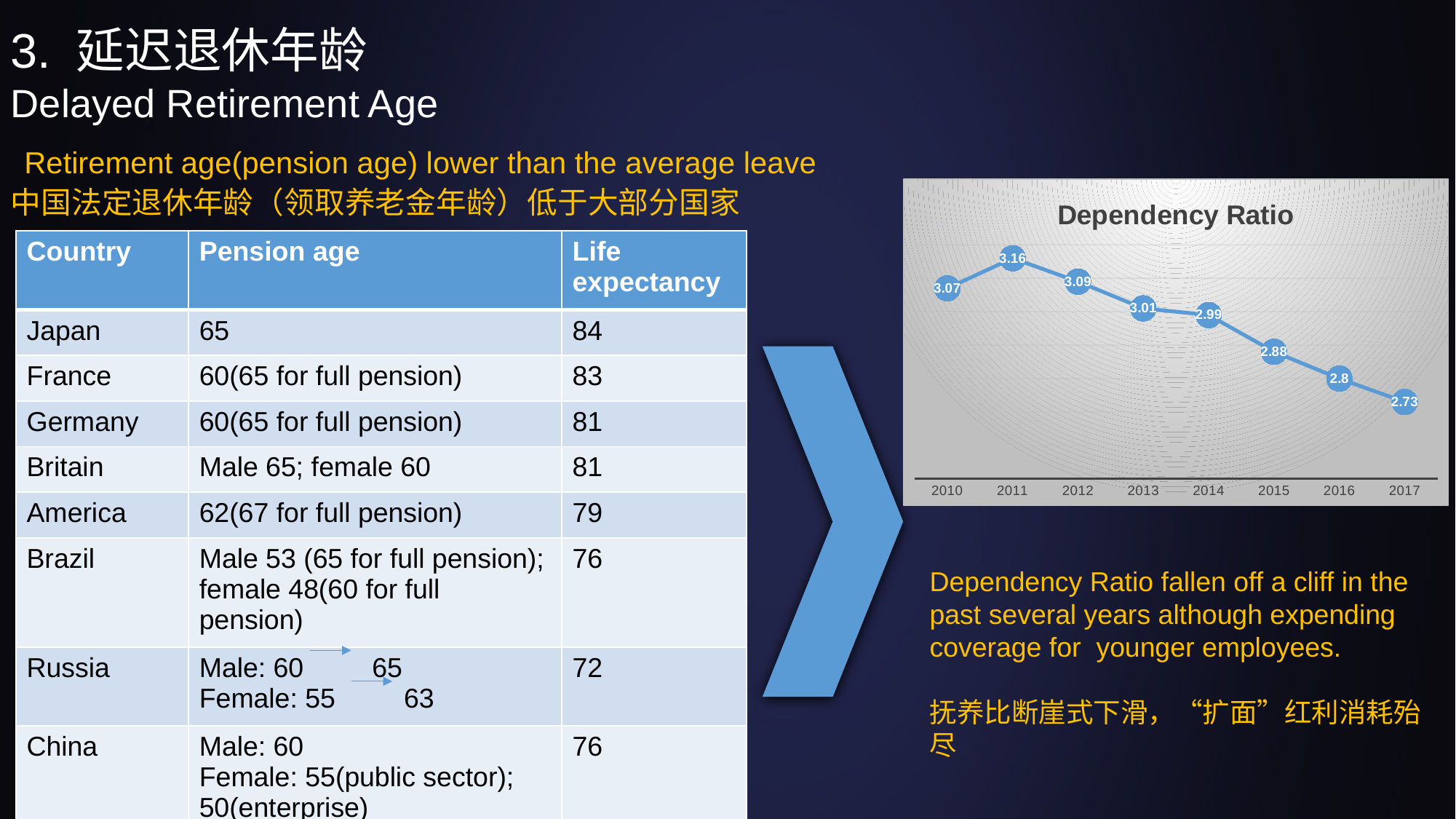

3. 延迟退休年龄
Delayed Retirement Age
 Retirement age(pension age) lower than the average leave
中国法定退休年龄（领取养老金年龄）低于大部分国家

### Chart:

| Category | Dependency Ratio |
|---|---|
| 2010 | 3.07 |
| 2011 | 3.16 |
| 2012 | 3.09 |
| 2013 | 3.01 |
| 2014 | 2.99 |
| 2015 | 2.88 |
| 2016 | 2.8 |
| 2017 | 2.73 |
| Country | Pension age | Life expectancy |
| --- | --- | --- |
| Japan | 65 | 84 |
| France | 60(65 for full pension) | 83 |
| Germany | 60(65 for full pension) | 81 |
| Britain | Male 65; female 60 | 81 |
| America | 62(67 for full pension) | 79 |
| Brazil | Male 53 (65 for full pension); female 48(60 for full pension) | 76 |
| Russia | Male: 60 65 Female: 55 63 | 72 |
| China | Male: 60 Female: 55(public sector); 50(enterprise) | 76 |

Dependency Ratio fallen off a cliff in the
past several years although expending coverage for  younger employees.

抚养比断崖式下滑，“扩面”红利消耗殆尽